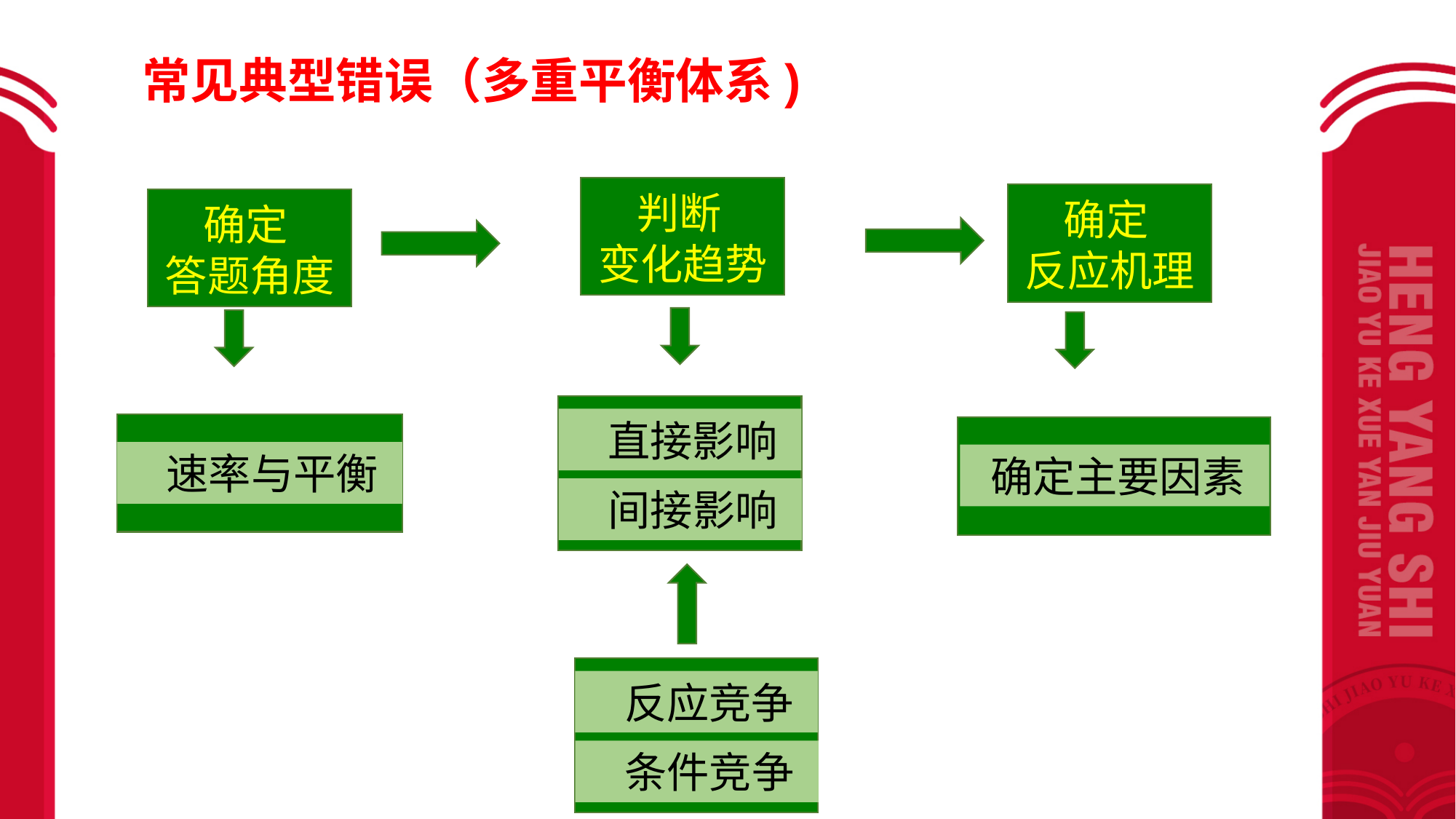

常见典型错误（多重平衡体系)

   判断
变化趋势

   确定
反应机理

   确定
答题角度

   直接影响
   间接影响

   速率与平衡

 确定主要因素

   反应竞争
   条件竞争